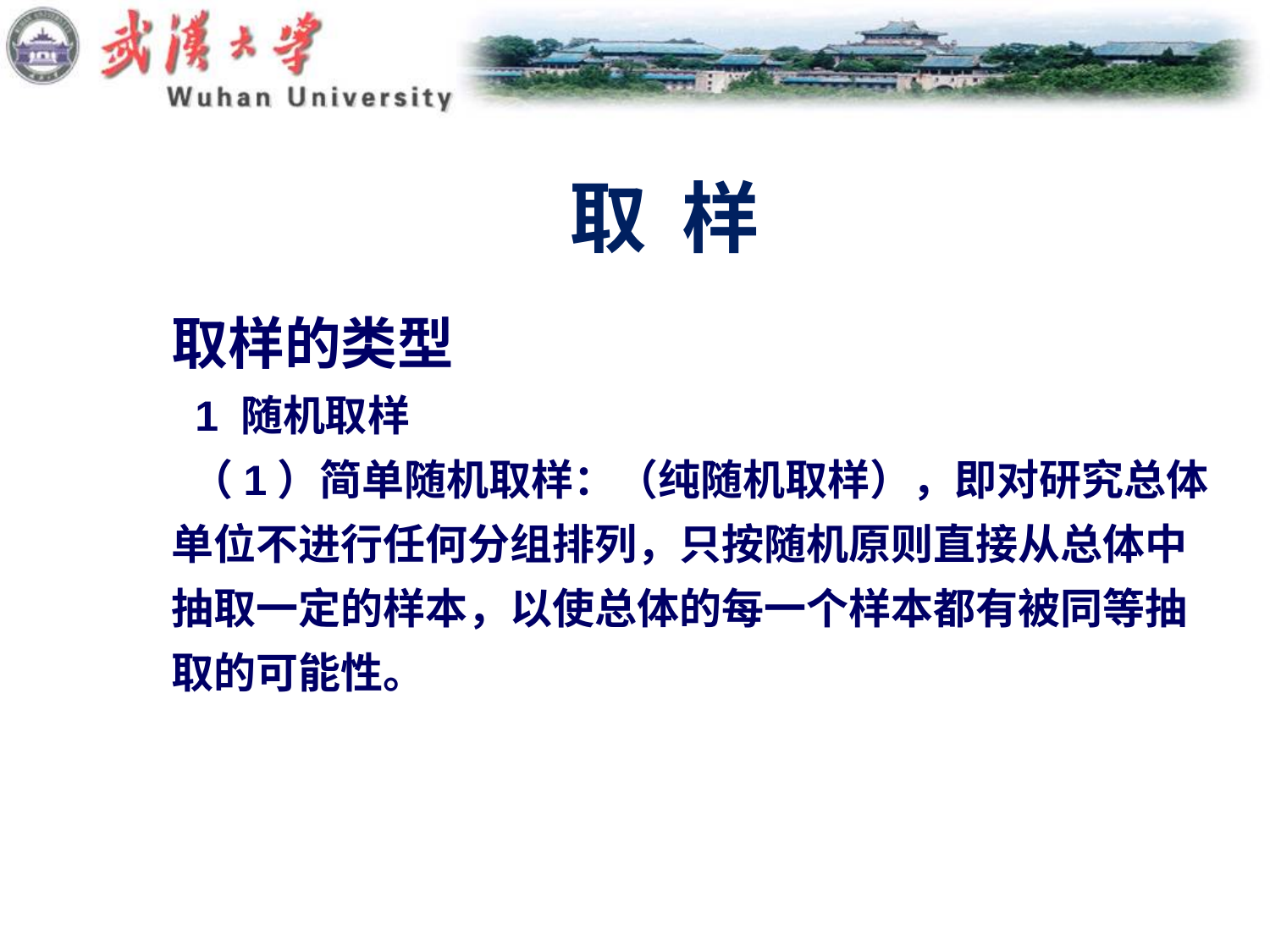

# 取  样

取样的类型
  1 随机取样
 （1）简单随机取样：（纯随机取样），即对研究总体
单位不进行任何分组排列，只按随机原则直接从总体中
抽取一定的样本，以使总体的每一个样本都有被同等抽
取的可能性。